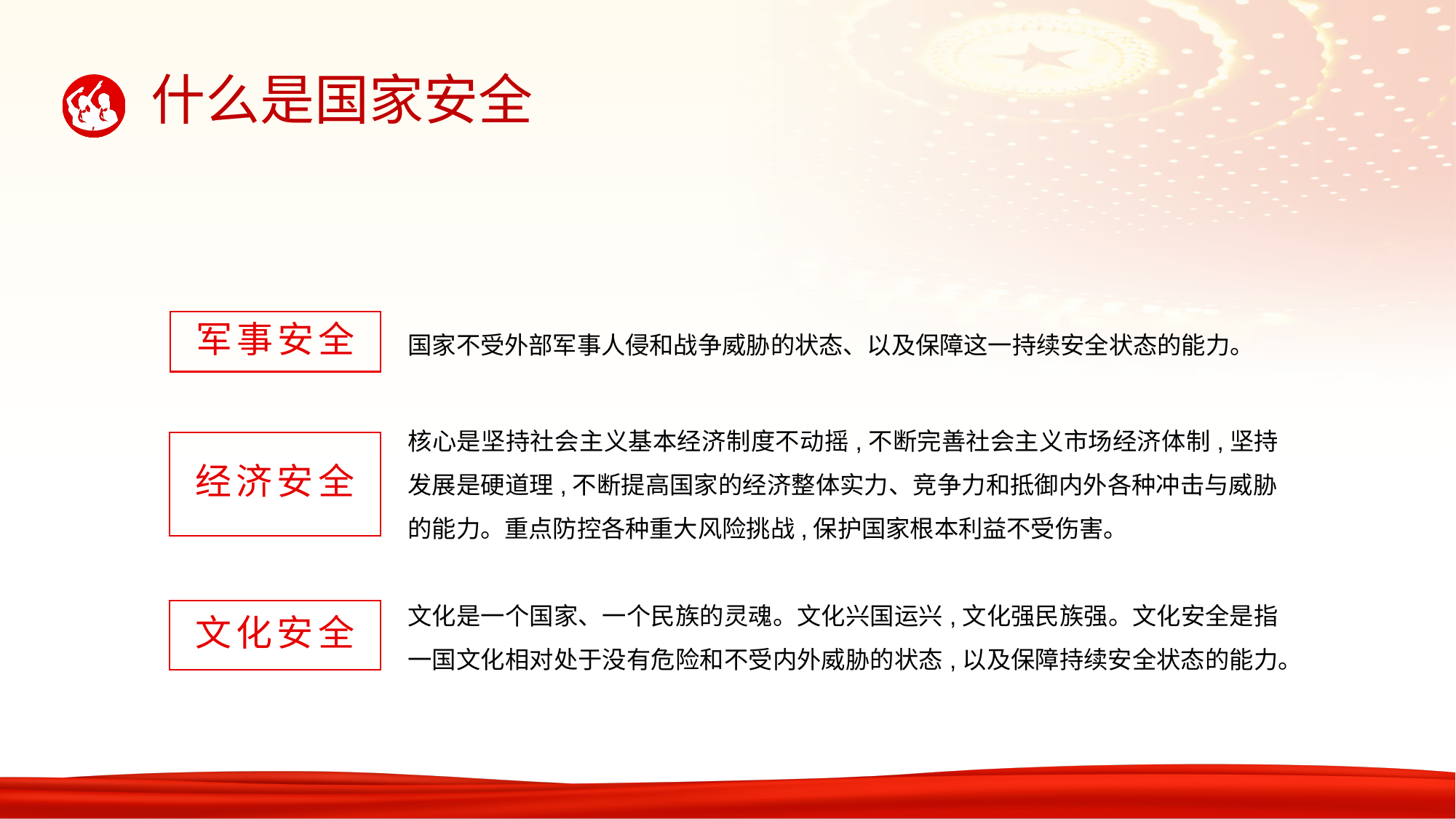

国家不受外部军事人侵和战争威胁的状态、以及保障这一持续安全状态的能力。
军事安全
核心是坚持社会主义基本经济制度不动摇,不断完善社会主义市场经济体制,坚持发展是硬道理,不断提高国家的经济整体实力、竞争力和抵御内外各种冲击与威胁的能力。重点防控各种重大风险挑战,保护国家根本利益不受伤害。
经济安全
文化是一个国家、一个民族的灵魂。文化兴国运兴,文化强民族强。文化安全是指一国文化相对处于没有危险和不受内外威胁的状态,以及保障持续安全状态的能力。
文化安全